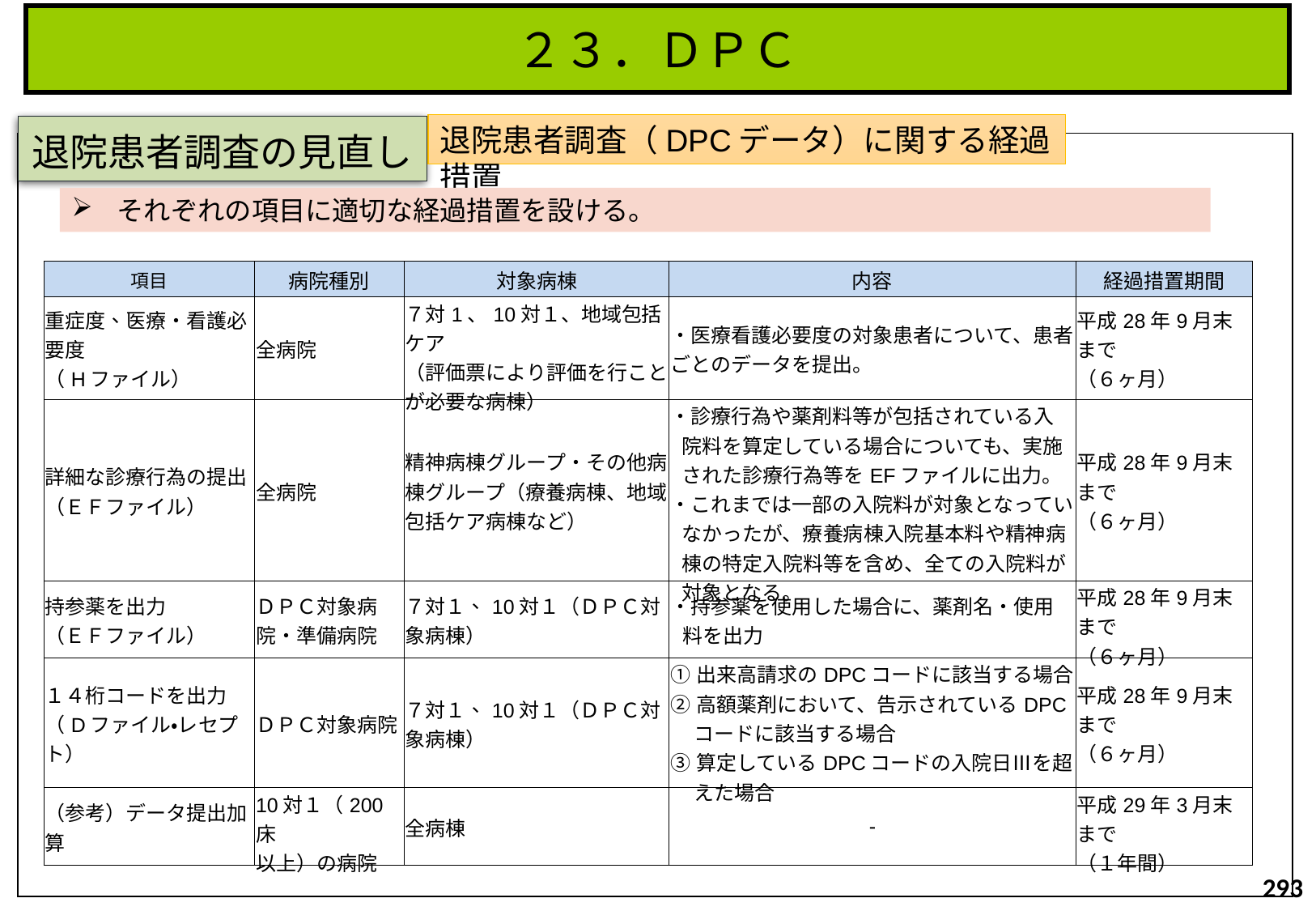

２３．ＤＰＣ
退院患者調査（DPCデータ）に関する経過措置
# 退院患者調査の見直し

それぞれの項目に適切な経過措置を設ける。
| 項目 | 病院種別 | 対象病棟 | 内容 | 経過措置期間 |
| --- | --- | --- | --- | --- |
| 重症度、医療・看護必要度 （Hファイル） | 全病院 | ７対1、10対１、地域包括ケア （評価票により評価を行ことが必要な病棟） | ・医療看護必要度の対象患者について、患者ごとのデータを提出。 | 平成28年9月末まで （６ヶ月） |
| 詳細な診療行為の提出 （ＥＦファイル） | 全病院 | 精神病棟グループ・その他病棟グループ（療養病棟、地域包括ケア病棟など） | ・診療行為や薬剤料等が包括されている入院料を算定している場合についても、実施された診療行為等をEFファイルに出力。 ・これまでは一部の入院料が対象となっていなかったが、療養病棟入院基本料や精神病棟の特定入院料等を含め、全ての入院料が対象となる。 | 平成28年9月末まで （６ヶ月） |
| 持参薬を出力 （ＥＦファイル） | ＤＰＣ対象病院・準備病院 | ７対１、10対１（ＤＰＣ対象病棟） | ・持参薬を使用した場合に、薬剤名・使用料を出力 | 平成28年9月末まで （６ヶ月） |
| １４桁コードを出力 （Dファイル・レセプト） | ＤＰＣ対象病院 | ７対１、10対１（ＤＰＣ対象病棟） | ①出来高請求のDPCコードに該当する場合 ②高額薬剤において、告示されているDPCコードに該当する場合 ③算定しているDPCコードの入院日Ⅲを超えた場合 | 平成28年9月末まで （６ヶ月） |
| （参考）データ提出加算 | 10対１（200床 以上）の病院 | 全病棟 | - | 平成29年3月末まで （１年間） |
293